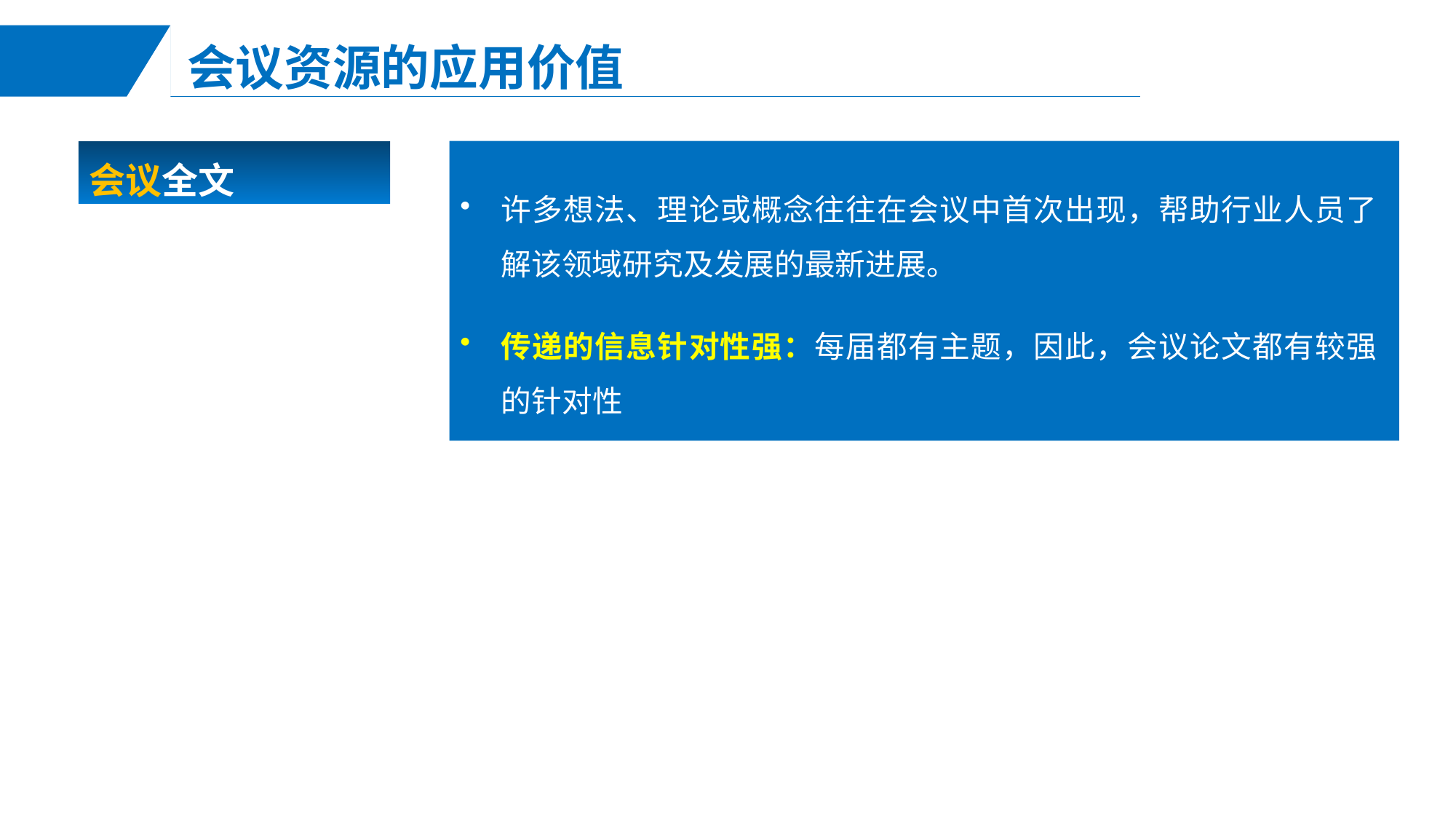

会议资源的应用价值

会议全文
许多想法、理论或概念往往在会议中首次出现，帮助行业人员了解该领域研究及发展的最新进展。
传递的信息针对性强：每届都有主题，因此，会议论文都有较强的针对性